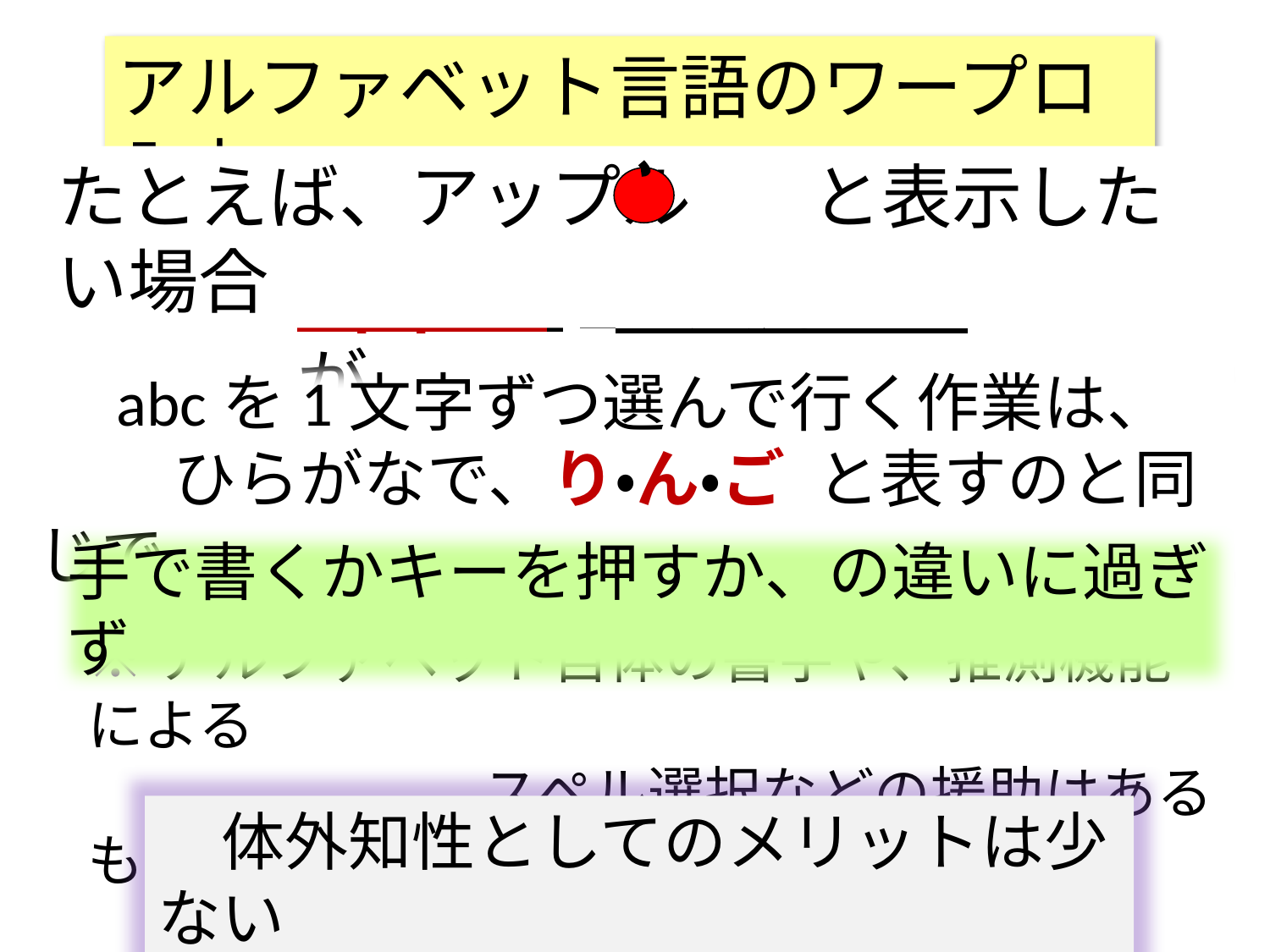

アルファベット言語のワープロ入力
たとえば、アップル　　と表示したい場合

a-p-p-l-e 　と入力するが
　abcを1文字ずつ選んで行く作業は、
    　ひらがなで、り・ん・ご　と表すのと同じで
手で書くかキーを押すか、の違いに過ぎず
※アルファベット自体の書字や、推測機能による
　　　　　　　スペル選択などの援助はあるものの
　体外知性としてのメリットは少ない